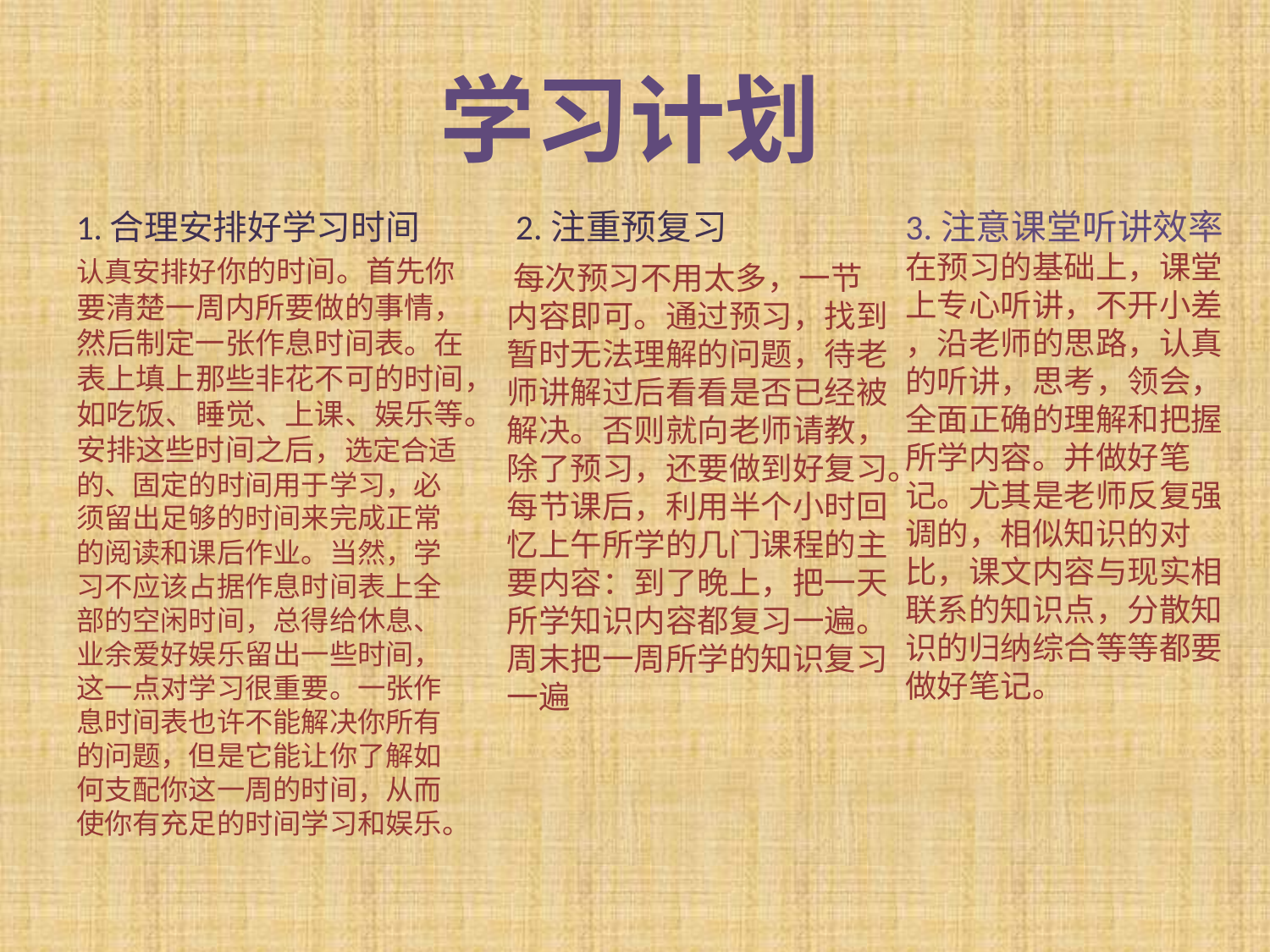

# 学习计划
       2.注重预复习
      每次预习不用太多，一节内容即可。通过预习，找到暂时无法理解的问题，待老师讲解过后看看是否已经被解决。否则就向老师请教，除了预习，还要做到好复习。每节课后，利用半个小时回忆上午所学的几门课程的主要内容：到了晚上，把一天所学知识内容都复习一遍。周末把一周所学的知识复习一遍
3.注意课堂听讲效率
在预习的基础上，课堂上专心听讲，不开小差
，沿老师的思路，认真的听讲，思考，领会，全面正确的理解和把握所学内容。并做好笔记。尤其是老师反复强调的，相似知识的对比，课文内容与现实相联系的知识点，分散知识的归纳综合等等都要做好笔记。

1.合理安排好学习时间
认真安排好你的时间。首先你要清楚一周内所要做的事情，然后制定一张作息时间表。在表上填上那些非花不可的时间，如吃饭、睡觉、上课、娱乐等。安排这些时间之后，选定合适的、固定的时间用于学习，必须留出足够的时间来完成正常的阅读和课后作业。当然，学习不应该占据作息时间表上全部的空闲时间，总得给休息、业余爱好娱乐留出一些时间，这一点对学习很重要。一张作息时间表也许不能解决你所有的问题，但是它能让你了解如何支配你这一周的时间，从而使你有充足的时间学习和娱乐。